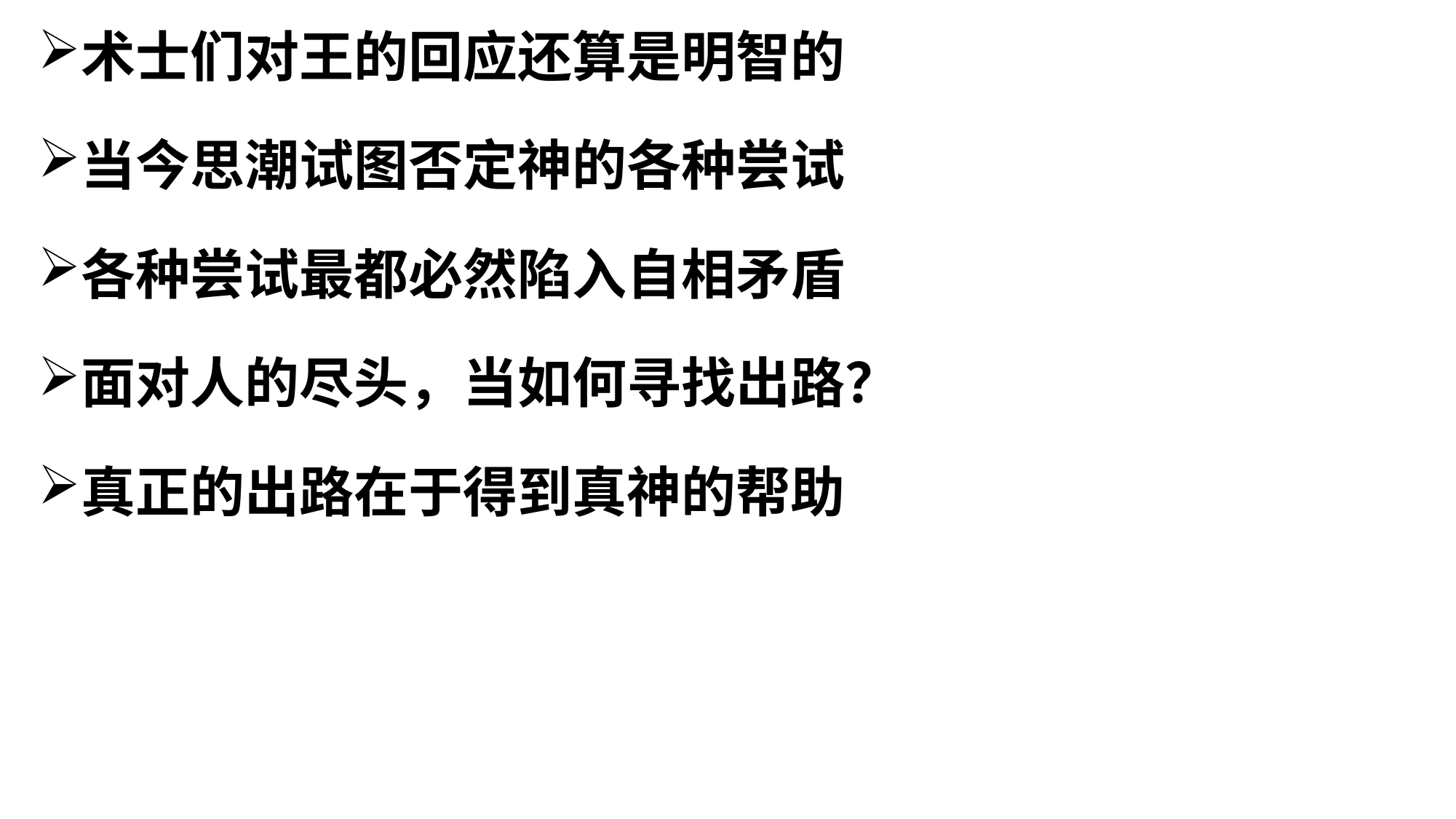

术士们对王的回应还算是明智的

当今思潮试图否定神的各种尝试

各种尝试最都必然陷入自相矛盾

面对人的尽头，当如何寻找出路？

真正的出路在于得到真神的帮助